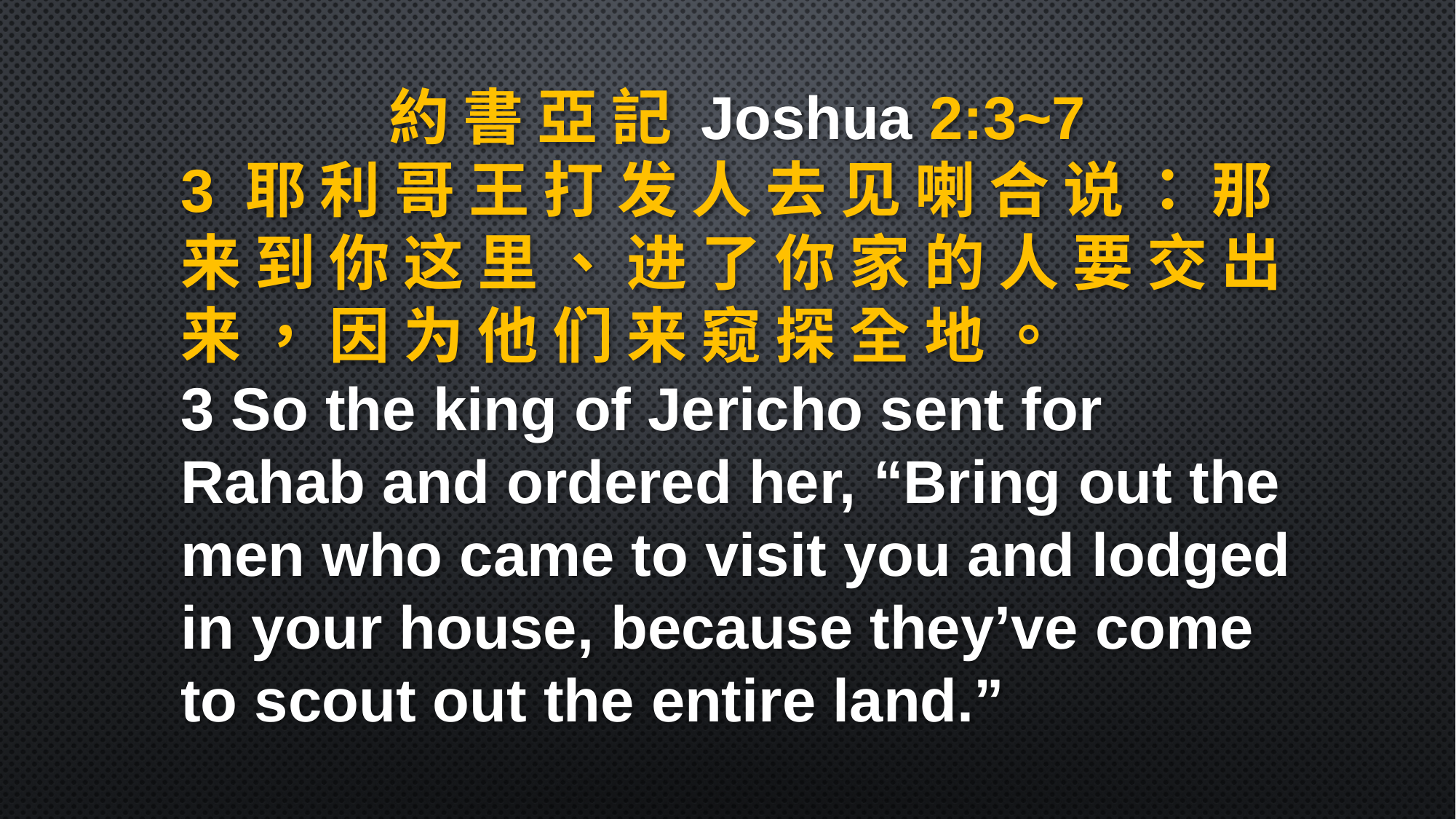

約 書 亞 記 Joshua 2:3~7
3 耶 利 哥 王 打 发 人 去 见 喇 合 说 ： 那 来 到 你 这 里 、 进 了 你 家 的 人 要 交 出 来 ， 因 为 他 们 来 窥 探 全 地 。
3 So the king of Jericho sent for Rahab and ordered her, “Bring out the men who came to visit you and lodged in your house, because they’ve come to scout out the entire land.”